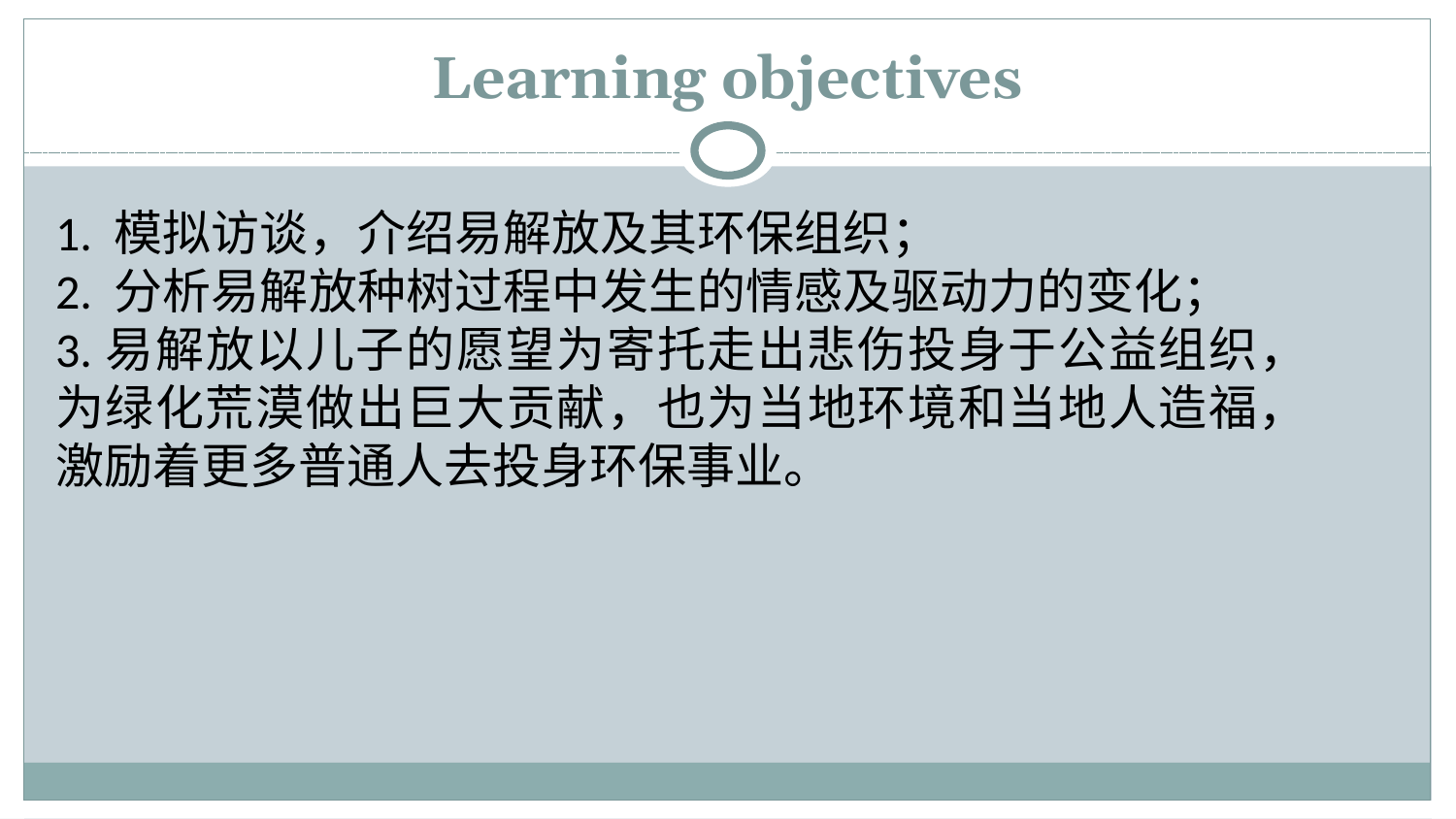

# Learning objectives
1. 模拟访谈，介绍易解放及其环保组织；
2. 分析易解放种树过程中发生的情感及驱动力的变化；
3.易解放以儿子的愿望为寄托走出悲伤投身于公益组织，为绿化荒漠做出巨大贡献，也为当地环境和当地人造福，激励着更多普通人去投身环保事业。